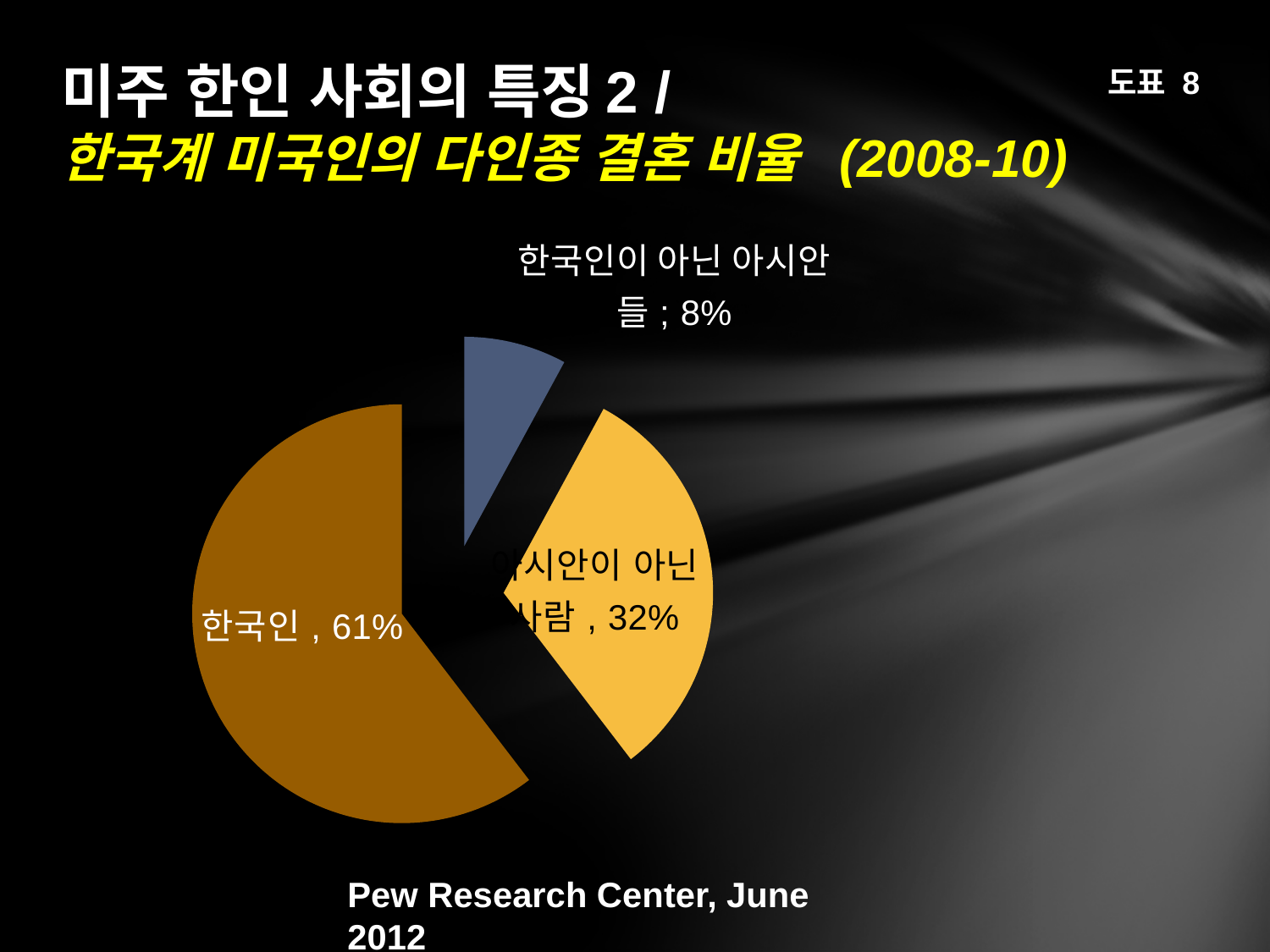

# 미주 한인 사회의 특징2 / 한국계 미국인의 다인종 결혼 비율  (2008-10)
도표 8

### Chart

| Category | 국제 결혼 |
|---|---|
| 한국인이 아닌 아시안들 | 0.08000000000000004 |
| 아시안이 아닌 사람 | 0.32000000000000045 |
| 한국인 | 0.6100000000000007 |
Pew Research Center, June 2012